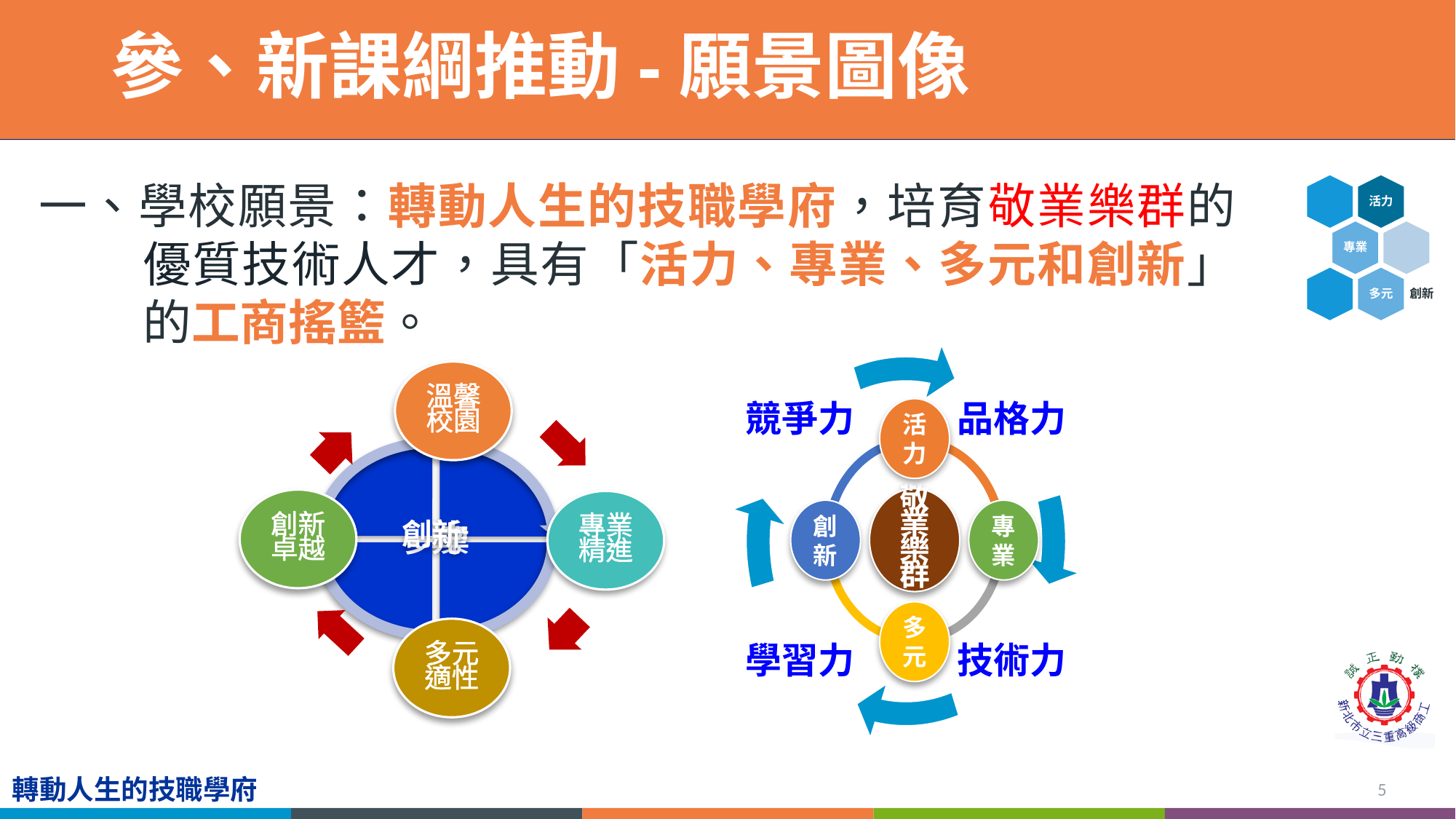

# 參、新課綱推動-願景圖像
一、學校願景：轉動人生的技職學府，培育敬業樂群的優質技術人才，具有「活力、專業、多元和創新」的工商搖籃。
品格力
技術力
學習力
競爭力
敬業樂群
活力
專業
多元
創新
溫馨校園

專業精進

多元適性

創新卓越

活力
專業
多元
創新
5